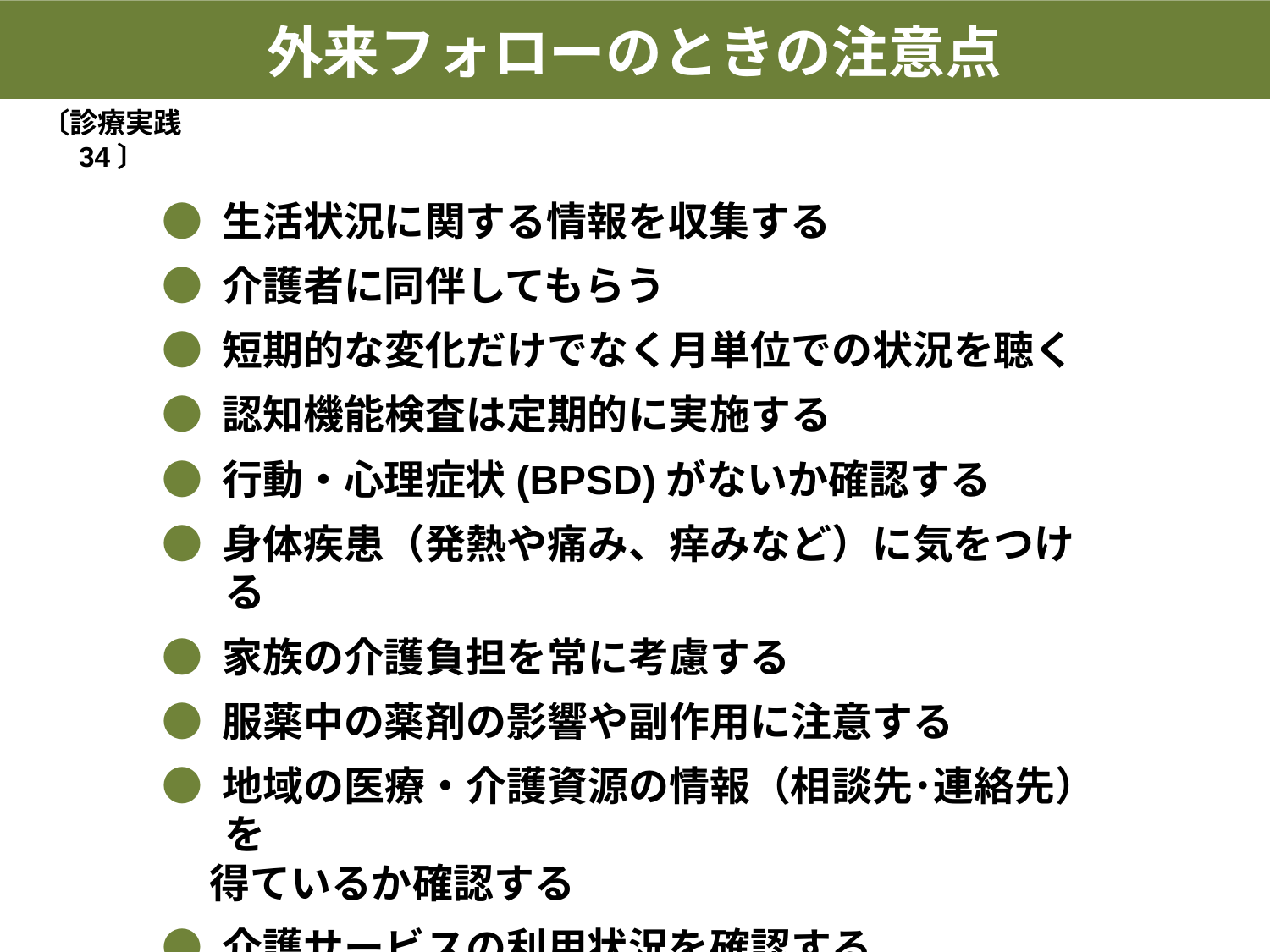

外来フォローのときの注意点
〔診療実践 34〕
● 生活状況に関する情報を収集する
● 介護者に同伴してもらう
● 短期的な変化だけでなく月単位での状況を聴く
● 認知機能検査は定期的に実施する
● 行動・心理症状(BPSD)がないか確認する
● 身体疾患（発熱や痛み、痒みなど）に気をつける
● 家族の介護負担を常に考慮する
● 服薬中の薬剤の影響や副作用に注意する
● 地域の医療・介護資源の情報（相談先･連絡先）を
    得ているか確認する
● 介護サービスの利用状況を確認する